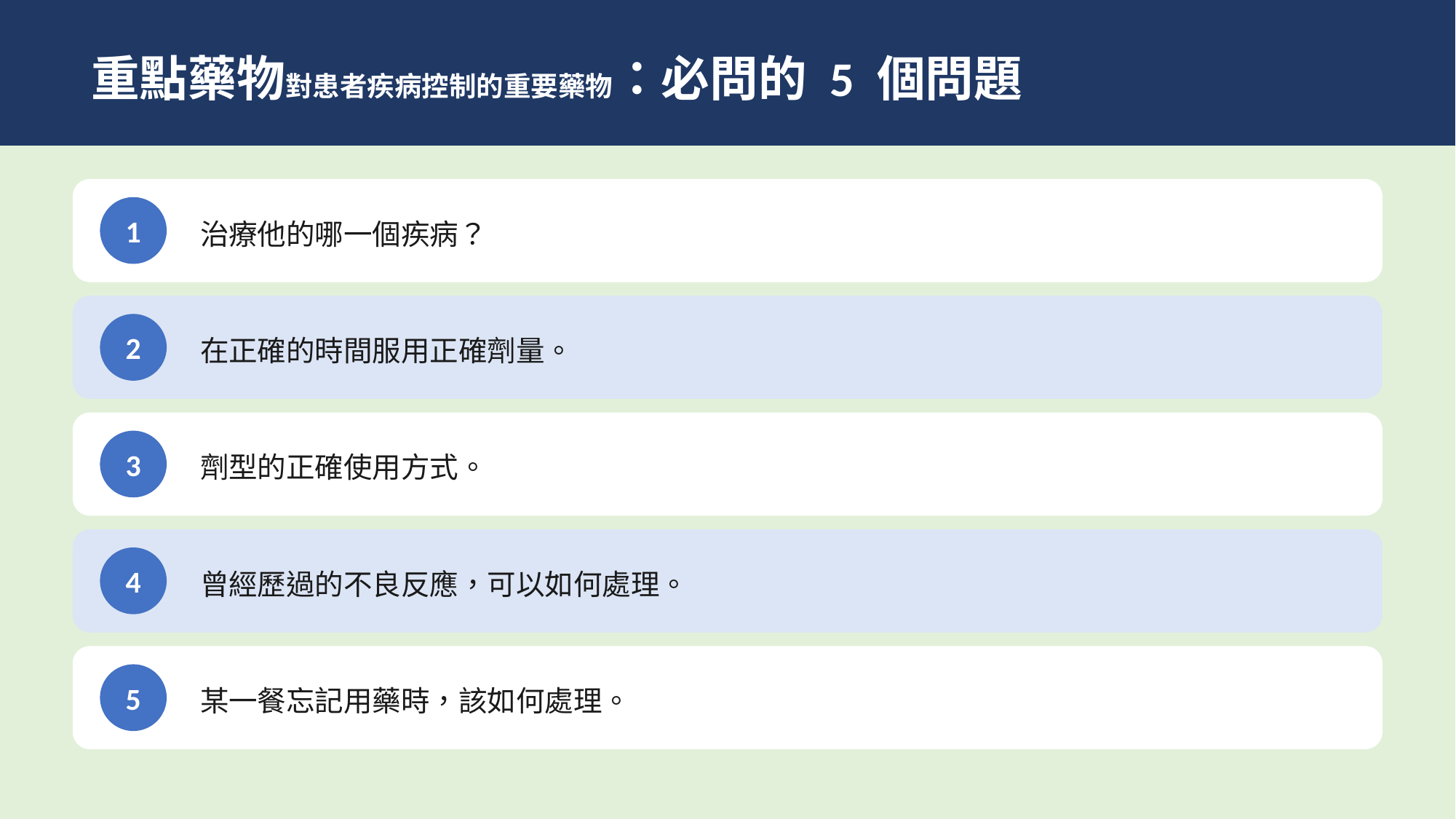

重點藥物對患者疾病控制的重要藥物：必問的 5 個問題

治療他的哪一個疾病？
1

在正確的時間服用正確劑量。
2

劑型的正確使用方式。
3

曾經歷過的不良反應，可以如何處理。
4

某一餐忘記用藥時，該如何處理。
5